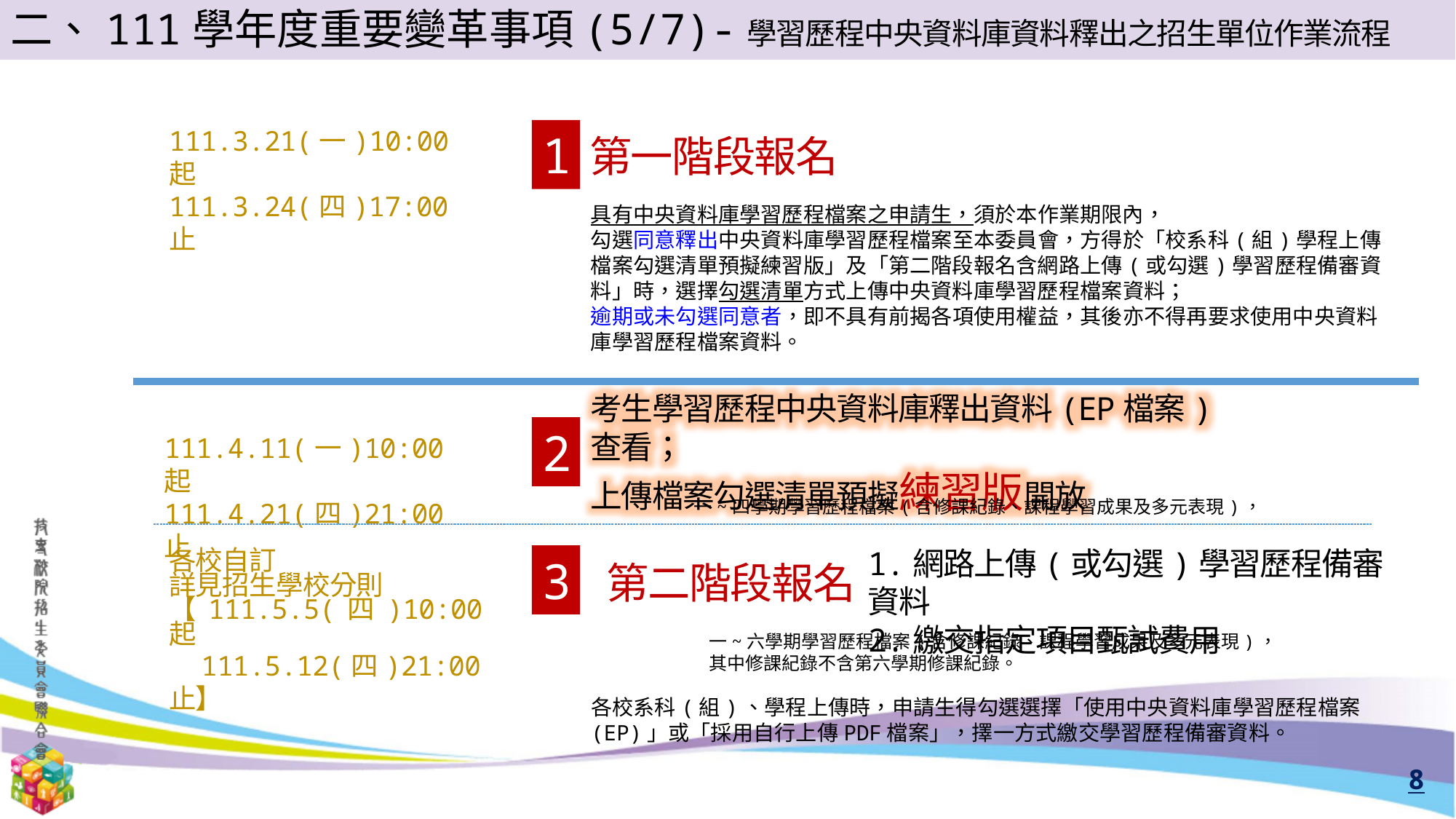

二、111學年度重要變革事項(5/7)-學習歷程中央資料庫資料釋出之招生單位作業流程
111.3.21(一)10:00起
111.3.24(四)17:00止
1
第一階段報名
具有中央資料庫學習歷程檔案之申請生，須於本作業期限內，
勾選同意釋出中央資料庫學習歷程檔案至本委員會，方得於「校系科(組)學程上傳檔案勾選清單預擬練習版」及「第二階段報名含網路上傳(或勾選)學習歷程備審資料」時，選擇勾選清單方式上傳中央資料庫學習歷程檔案資料；
逾期或未勾選同意者，即不具有前揭各項使用權益，其後亦不得再要求使用中央資料庫學習歷程檔案資料。
考生學習歷程中央資料庫釋出資料(EP檔案)查看；
上傳檔案勾選清單預擬練習版開放
2
111.4.11(一)10:00起
111.4.21(四)21:00止
一~四學期學習歷程檔案(含修課紀錄、課程學習成果及多元表現)，
1.網路上傳(或勾選)學習歷程備審資料
2.繳交指定項目甄試費用
各校自訂
詳見招生學校分則
【111.5.5(四)10:00起
  111.5.12(四)21:00止】
3
第二階段報名
一~六學期學習歷程檔案(含修課紀錄、課程學習成果及多元表現)，
其中修課紀錄不含第六學期修課紀錄。
各校系科(組)、學程上傳時，申請生得勾選選擇「使用中央資料庫學習歷程檔案(EP)」或「採用自行上傳PDF檔案」，擇一方式繳交學習歷程備審資料。
8